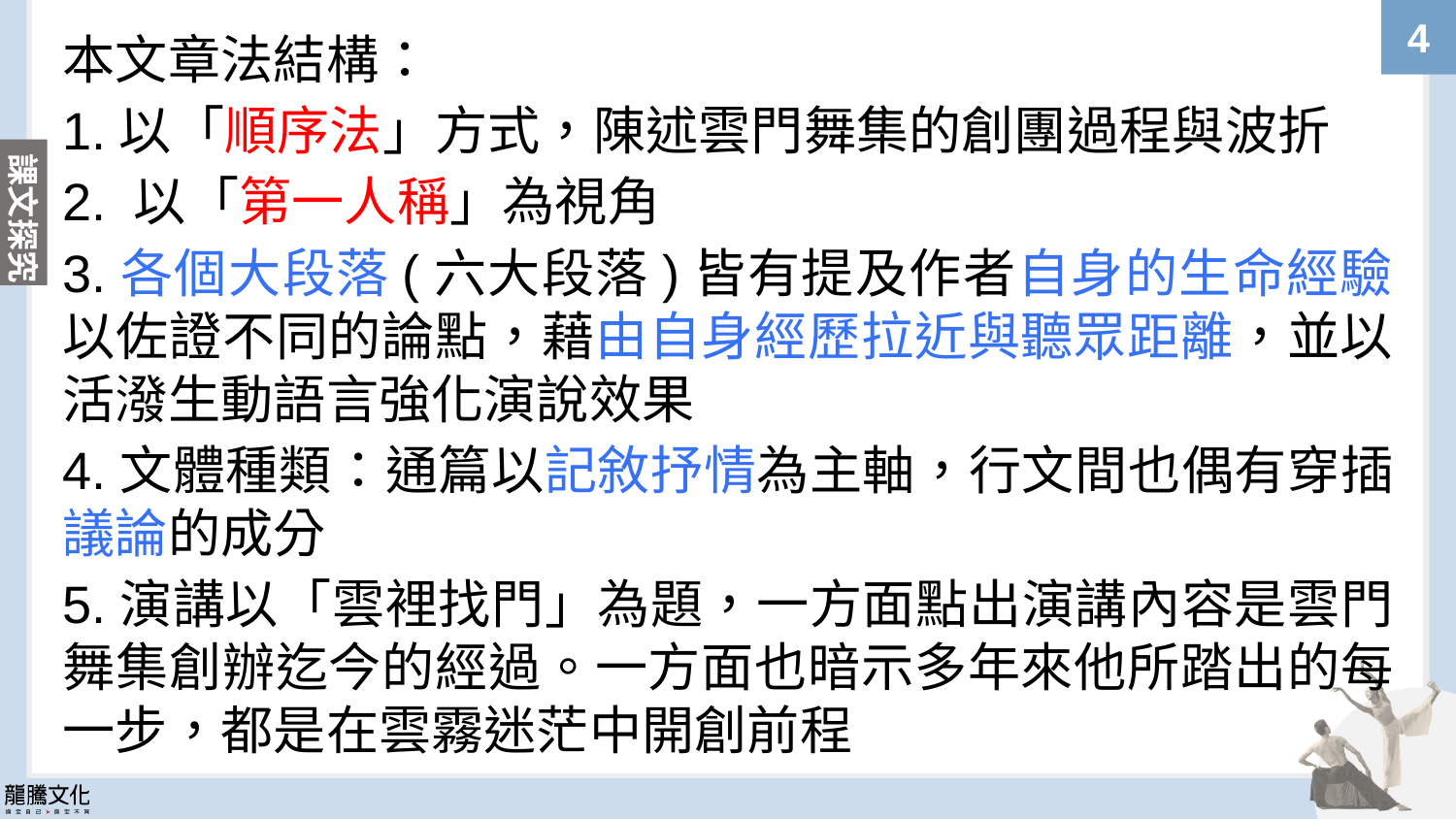

本文章法結構：
1.以「順序法」方式，陳述雲門舞集的創團過程與波折
2. 以「第一人稱」為視角
3.各個大段落(六大段落)皆有提及作者自身的生命經驗以佐證不同的論點，藉由自身經歷拉近與聽眾距離，並以活潑生動語言強化演說效果
4.文體種類：通篇以記敘抒情為主軸，行文間也偶有穿插議論的成分
5.演講以「雲裡找門」為題，一方面點出演講內容是雲門舞集創辦迄今的經過。一方面也暗示多年來他所踏出的每一步，都是在雲霧迷茫中開創前程